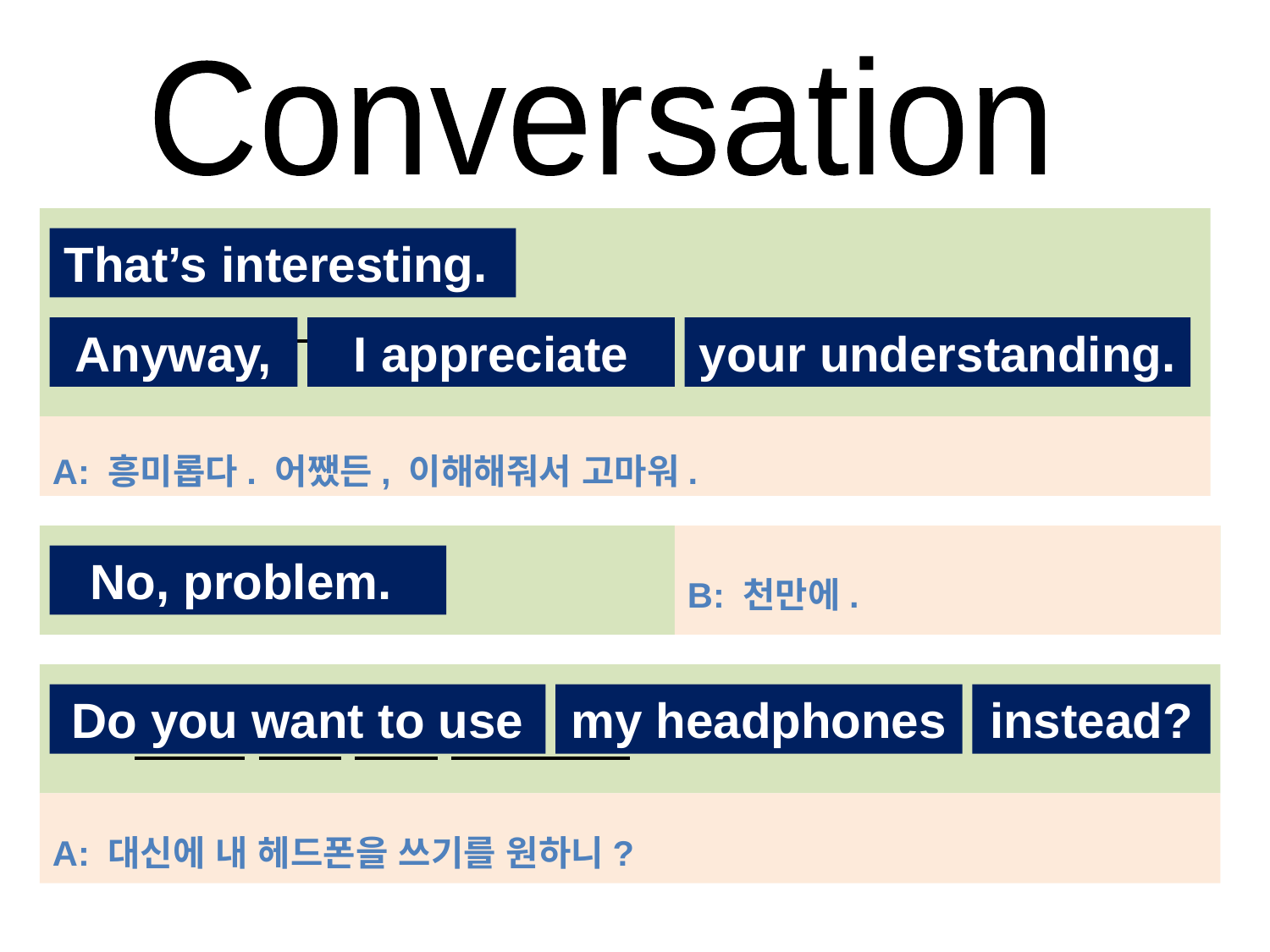

Conversation

That’s interesting.
Anyway,
I appreciate
your understanding.

A: 흥미롭다. 어쨌든, 이해해줘서 고마워.

# .
B: 천만에.
No, problem.
    .
Do you want to use
my headphones
instead?

A: 대신에 내 헤드폰을 쓰기를 원하니?